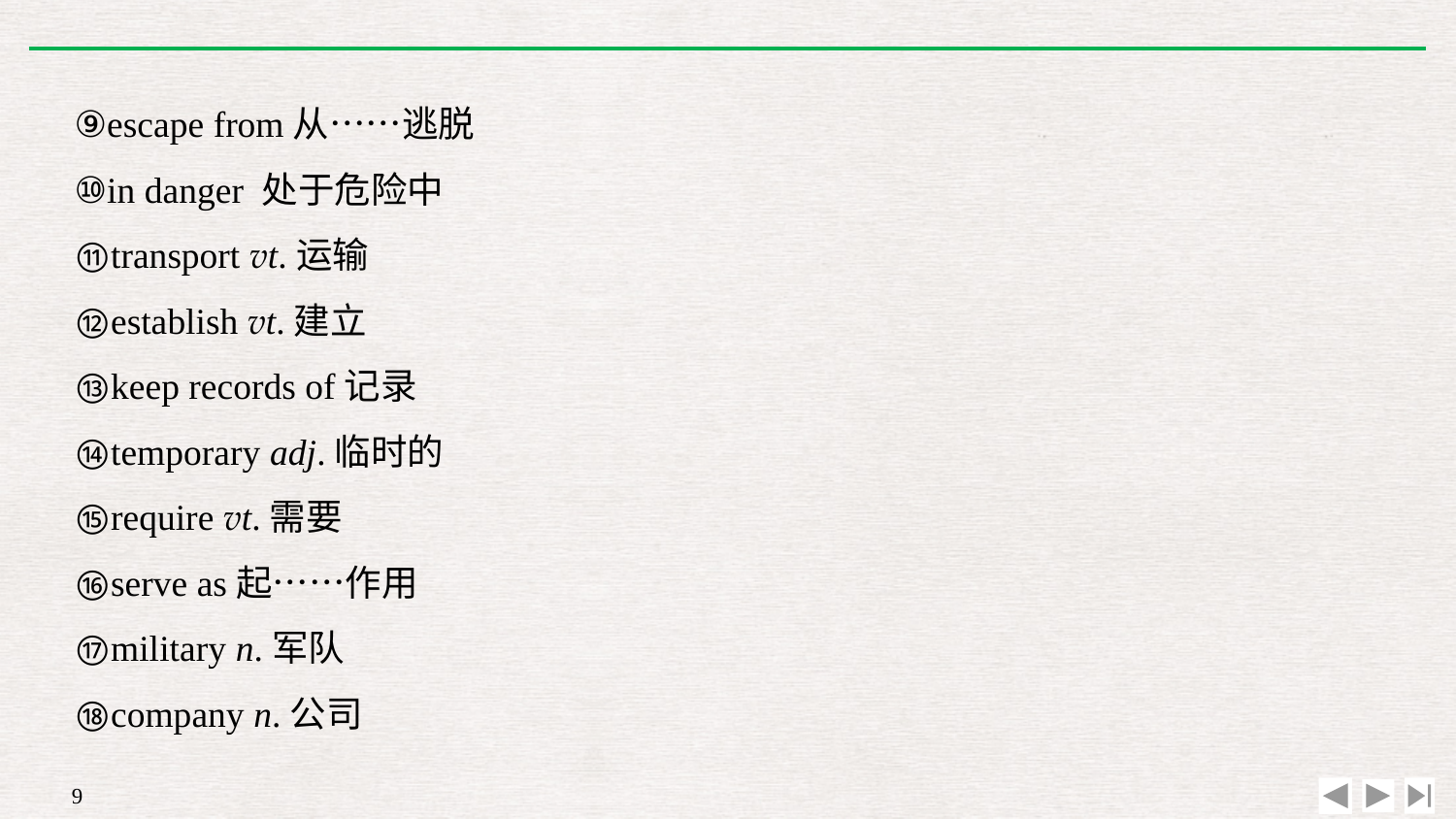

⑨escape from从……逃脱
⑩in danger 处于危险中
⑪transport vt.运输
⑫establish vt.建立
⑬keep records of记录
⑭temporary adj.临时的
⑮require vt.需要
⑯serve as起……作用
⑰military n.军队
⑱company n.公司